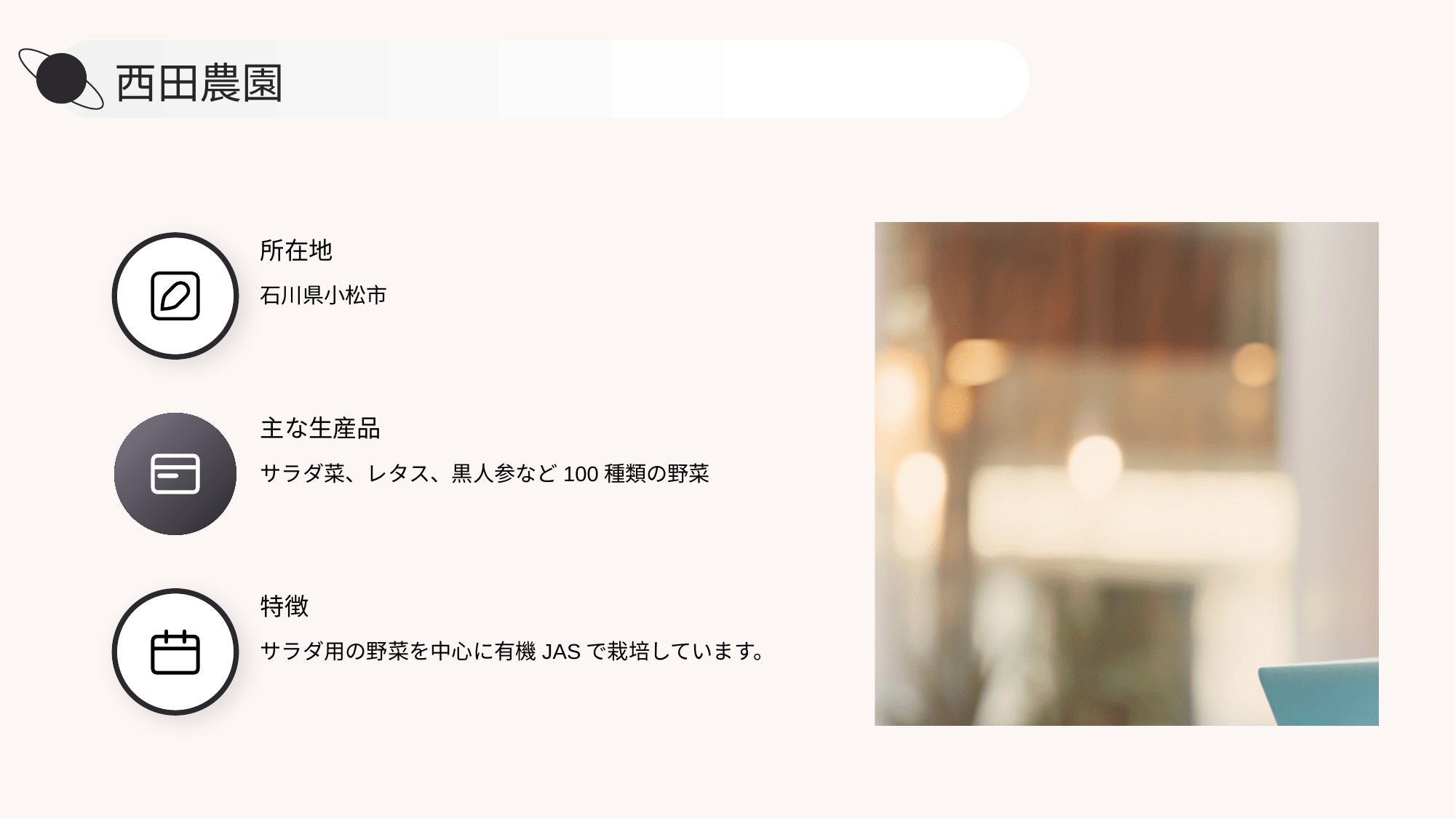

西田農園

所在地

石川県小松市

主な生産品

サラダ菜、レタス、黒人参など100種類の野菜

特徴

サラダ用の野菜を中心に有機JASで栽培しています。